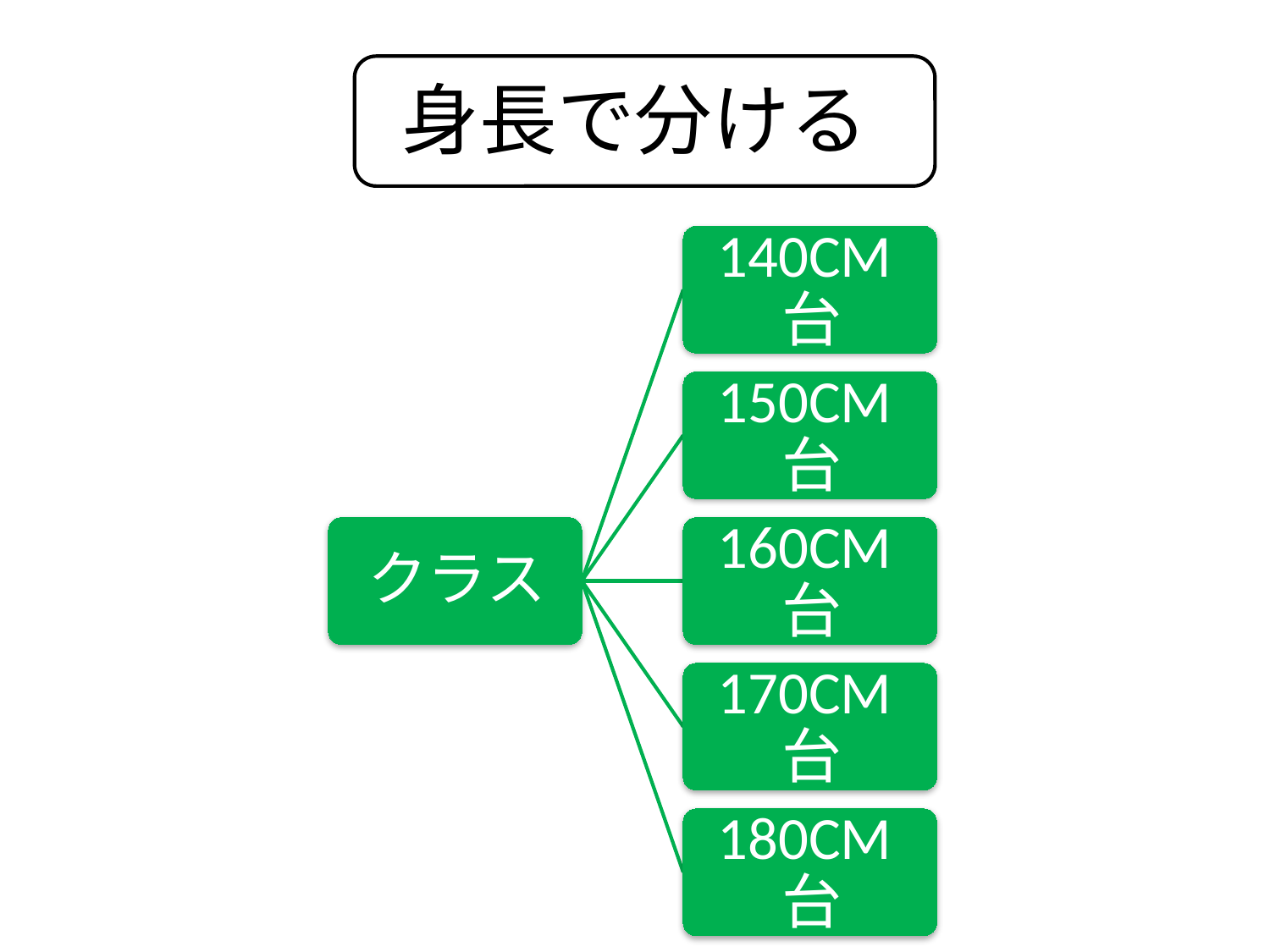

# 身長で分ける

クラス

140CM台

150CM台

160CM台

170CM台

180CM台